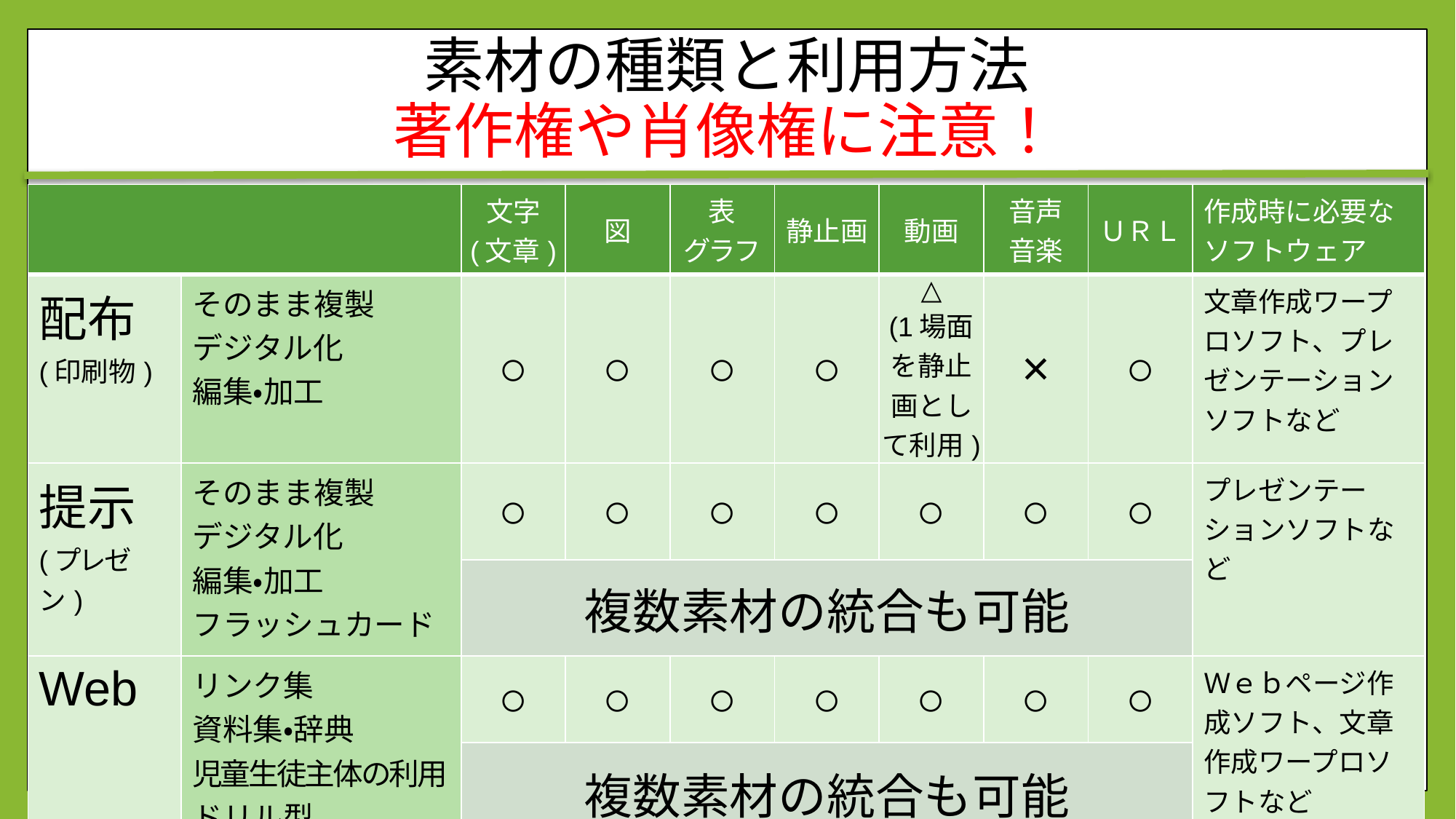

# 素材の種類と利用方法 著作権や肖像権に注意！
|  |  | 文字 (文章) | 図 | 表 グラフ | 静止画 | 動画 | 音声 音楽 | ＵＲＬ | 作成時に必要な ソフトウェア |
| --- | --- | --- | --- | --- | --- | --- | --- | --- | --- |
| 配布 (印刷物) | そのまま複製 デジタル化 編集・加工 | ○ | ○ | ○ | ○ | △ (1場面を静止画として利用) | × | ○ | 文章作成ワープロソフト、プレゼンテーションソフトなど |
| 提示 (プレゼン) | そのまま複製 デジタル化 編集・加工 フラッシュカード | ○ | ○ | ○ | ○ | ○ | ○ | ○ | プレゼンテーションソフトなど |
|  |  | 複数素材の統合も可能 |  |  |  |  |  |  |  |
| Web | リンク集 資料集・辞典 児童生徒主体の利用 ドリル型 | ○ | ○ | ○ | ○ | ○ | ○ | ○ | Ｗｅｂページ作成ソフト、文章作成ワープロソフトなど |
|  |  | 複数素材の統合も可能 |  |  |  |  |  |  |  |